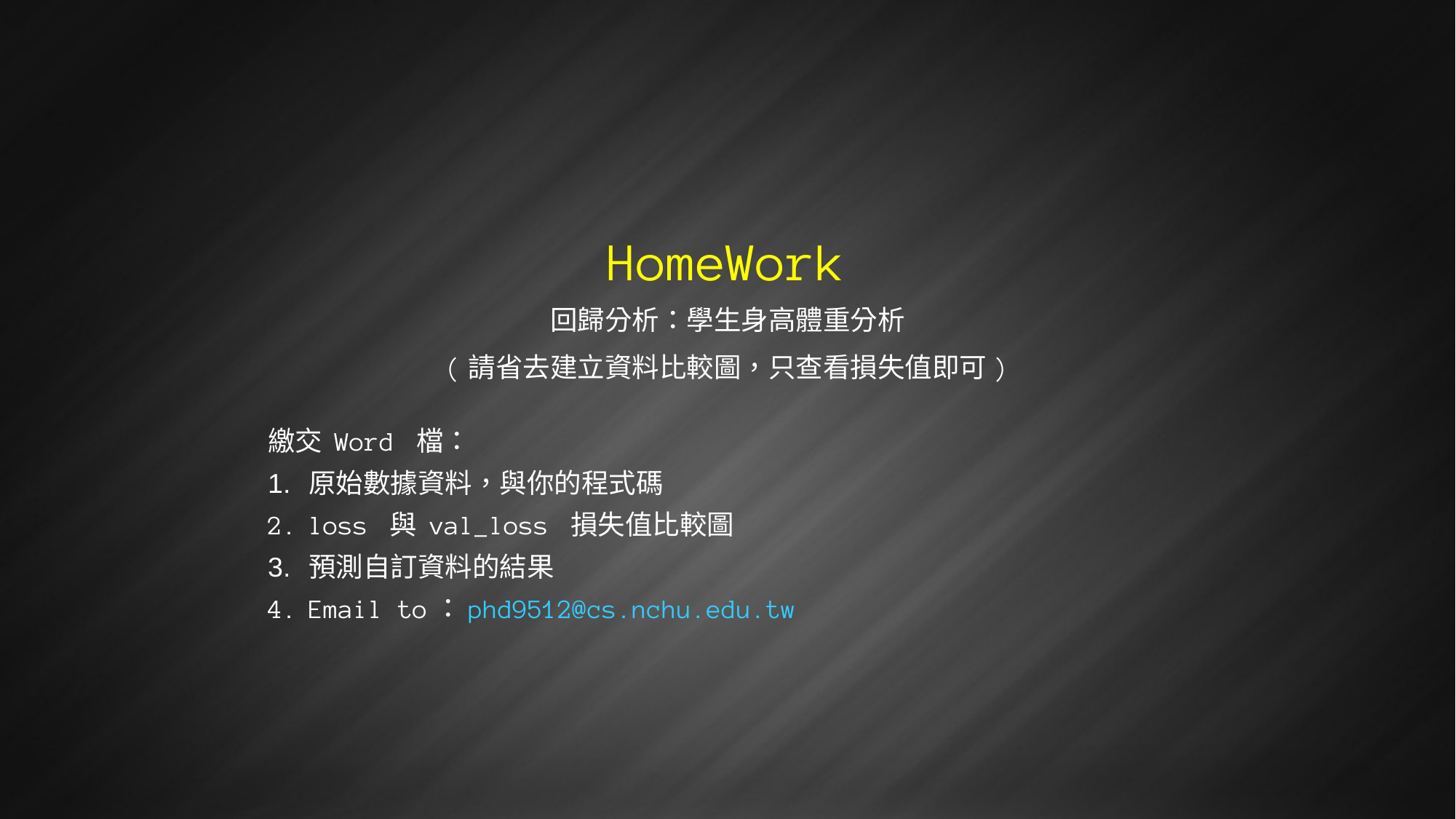

HomeWork
回歸分析：學生身高體重分析
(請省去建立資料比較圖，只查看損失值即可)
繳交 Word 檔：
原始數據資料，與你的程式碼
loss 與 val_loss 損失值比較圖
預測自訂資料的結果
Email to：phd9512@cs.nchu.edu.tw